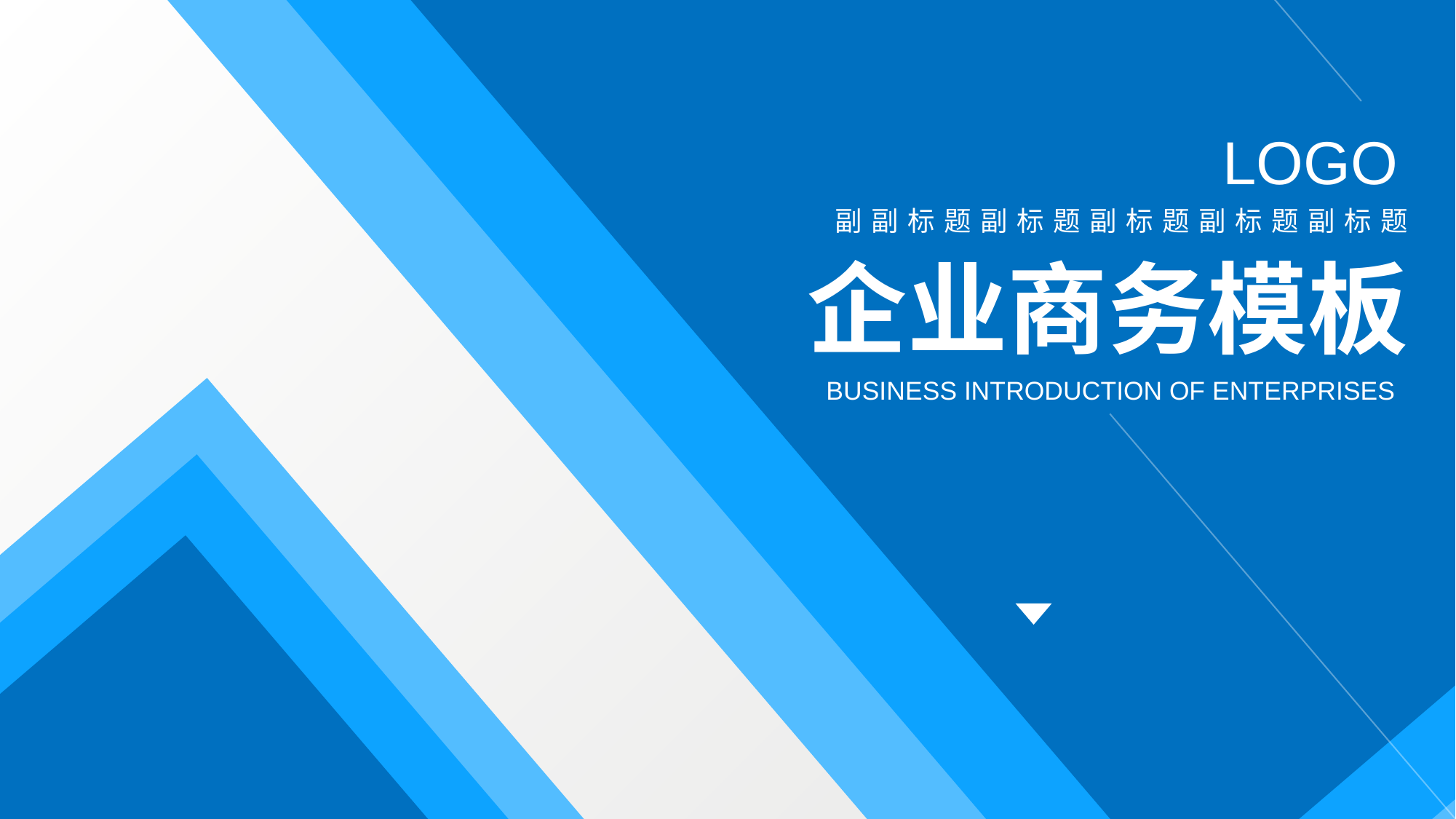

LOGO
副副标题副标题副标题副标题副标题

企业商务模板
BUSINESS INTRODUCTION OF ENTERPRISES